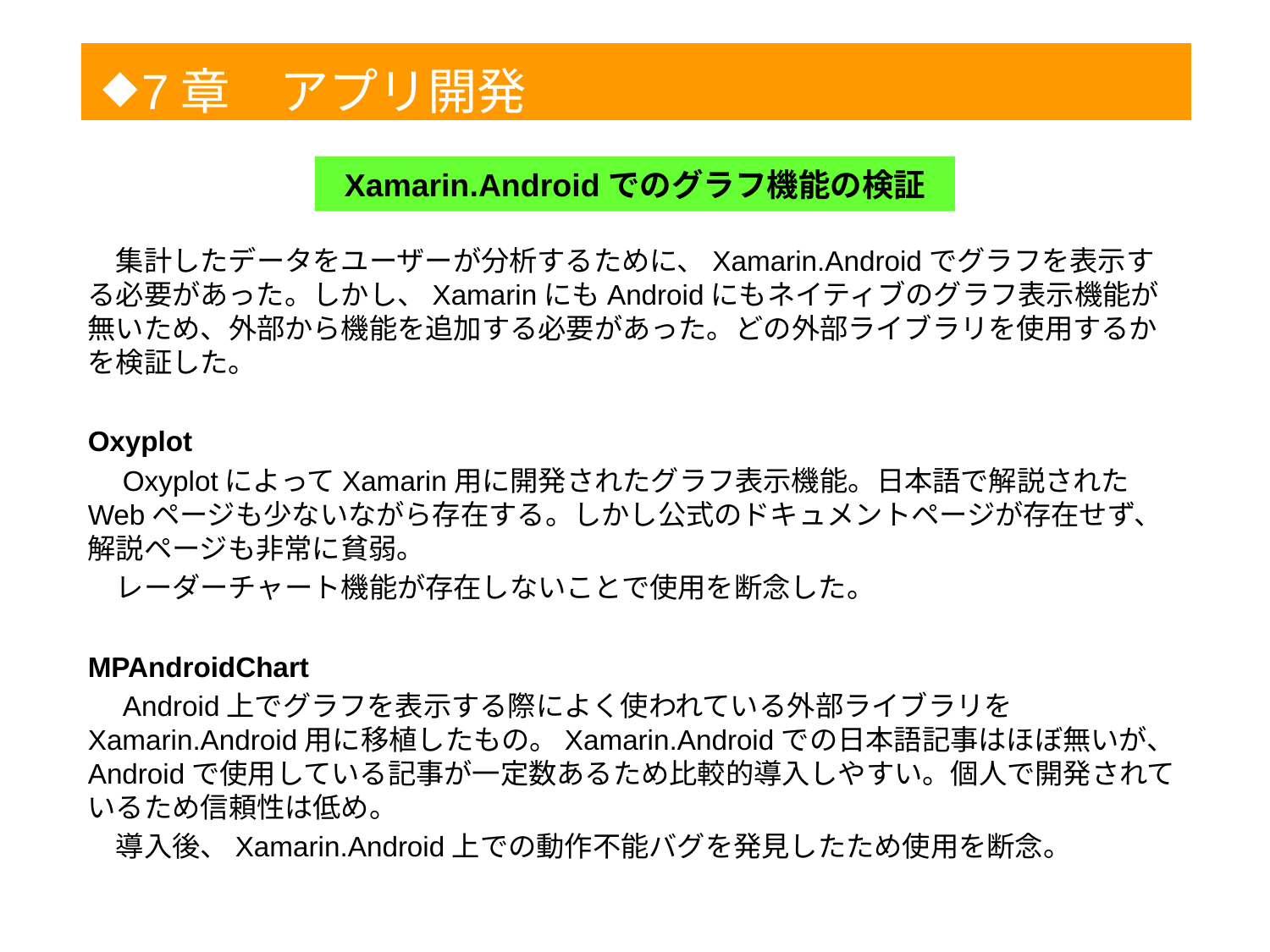

◆
7章　アプリ開発
1
Xamarin.Androidでのグラフ機能の検証
　集計したデータをユーザーが分析するために、Xamarin.Androidでグラフを表示する必要があった。しかし、XamarinにもAndroidにもネイティブのグラフ表示機能が無いため、外部から機能を追加する必要があった。どの外部ライブラリを使用するかを検証した。

Oxyplot
　OxyplotによってXamarin用に開発されたグラフ表示機能。日本語で解説されたWebページも少ないながら存在する。しかし公式のドキュメントページが存在せず、解説ページも非常に貧弱。
　レーダーチャート機能が存在しないことで使用を断念した。

MPAndroidChart
　Android上でグラフを表示する際によく使われている外部ライブラリをXamarin.Android用に移植したもの。Xamarin.Androidでの日本語記事はほぼ無いが、Androidで使用している記事が一定数あるため比較的導入しやすい。個人で開発されているため信頼性は低め。
　導入後、Xamarin.Android上での動作不能バグを発見したため使用を断念。